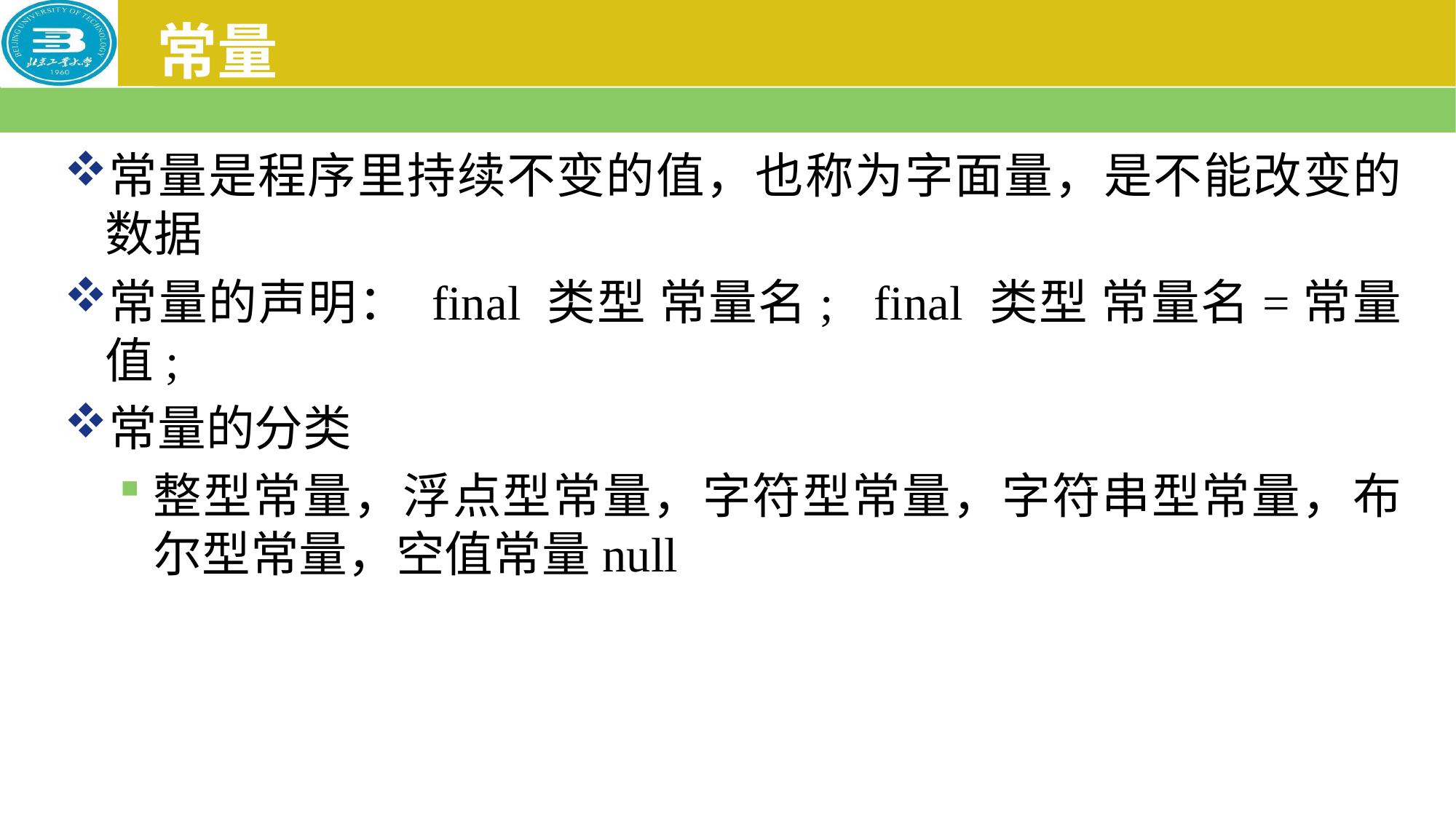

# 常量
常量是程序里持续不变的值，也称为字面量，是不能改变的数据
常量的声明： final 类型 常量名;   final 类型 常量名=常量值;
常量的分类
整型常量，浮点型常量，字符型常量，字符串型常量，布尔型常量，空值常量null